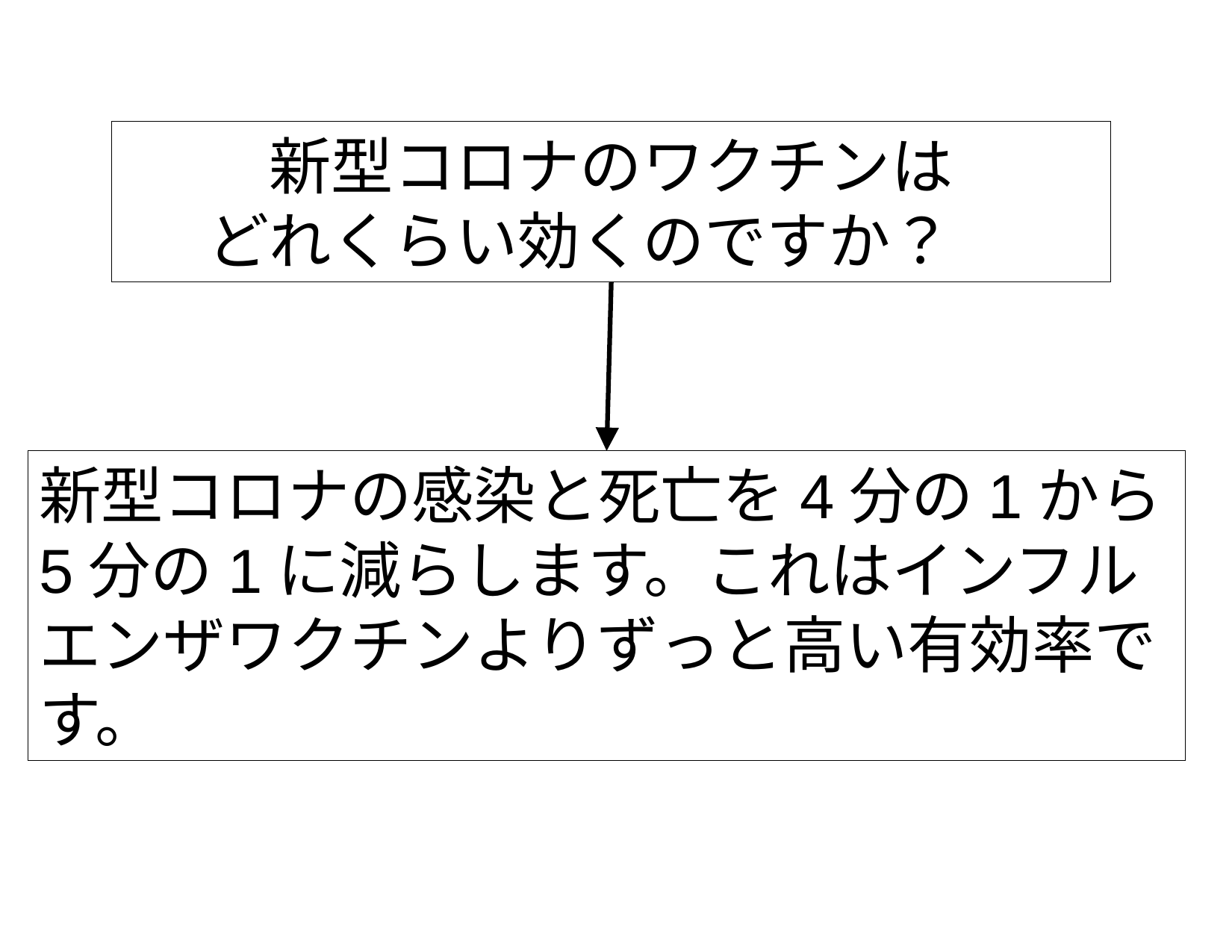

新型コロナのワクチンは
どれくらい効くのですか？
新型コロナの感染と死亡を4分の1から5分の1に減らします。これはインフルエンザワクチンよりずっと高い有効率です。